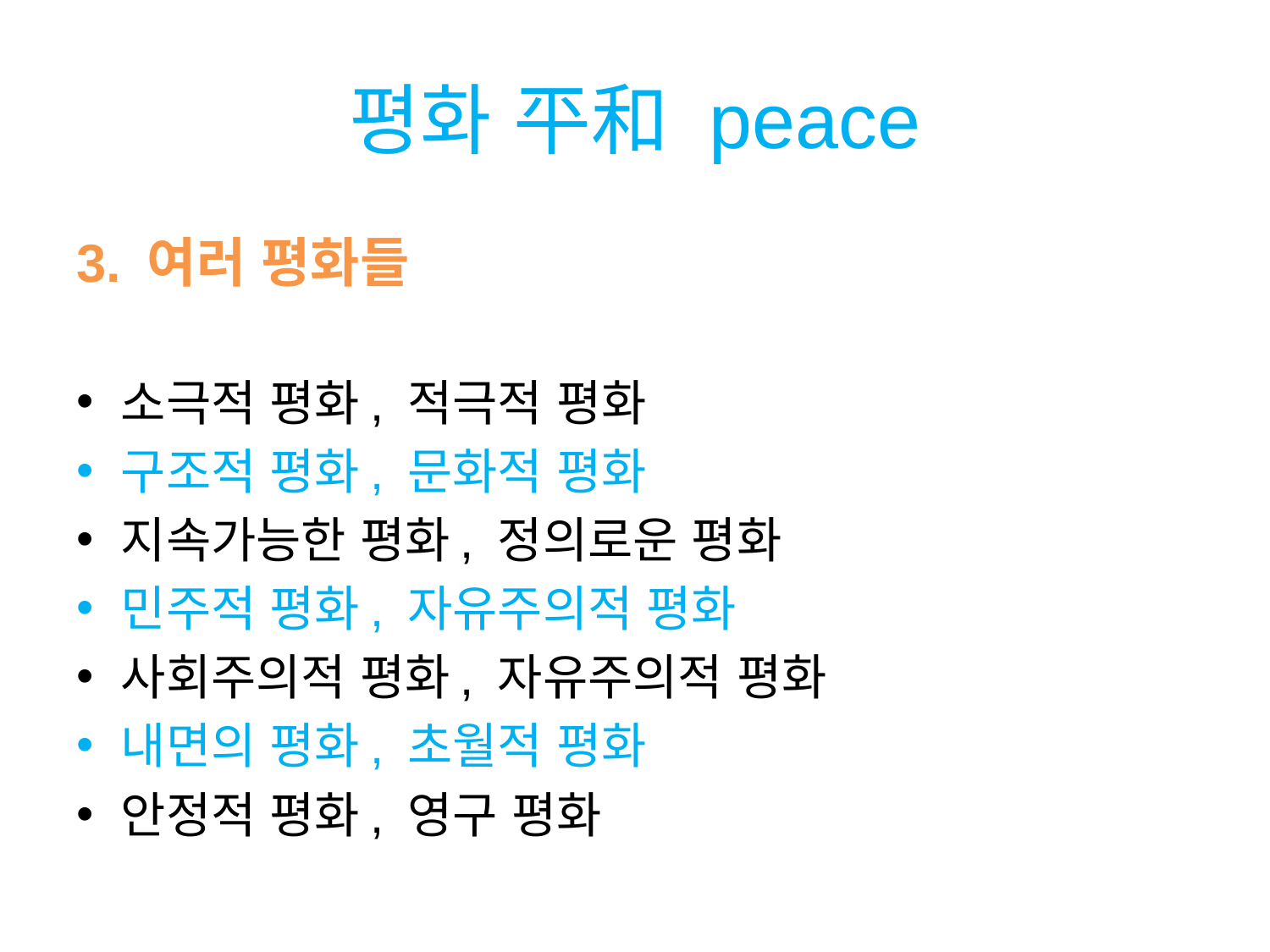

# 평화 平和 peace
3. 여러 평화들

소극적 평화, 적극적 평화
구조적 평화, 문화적 평화
지속가능한 평화, 정의로운 평화
민주적 평화, 자유주의적 평화
사회주의적 평화, 자유주의적 평화
내면의 평화, 초월적 평화
안정적 평화, 영구 평화